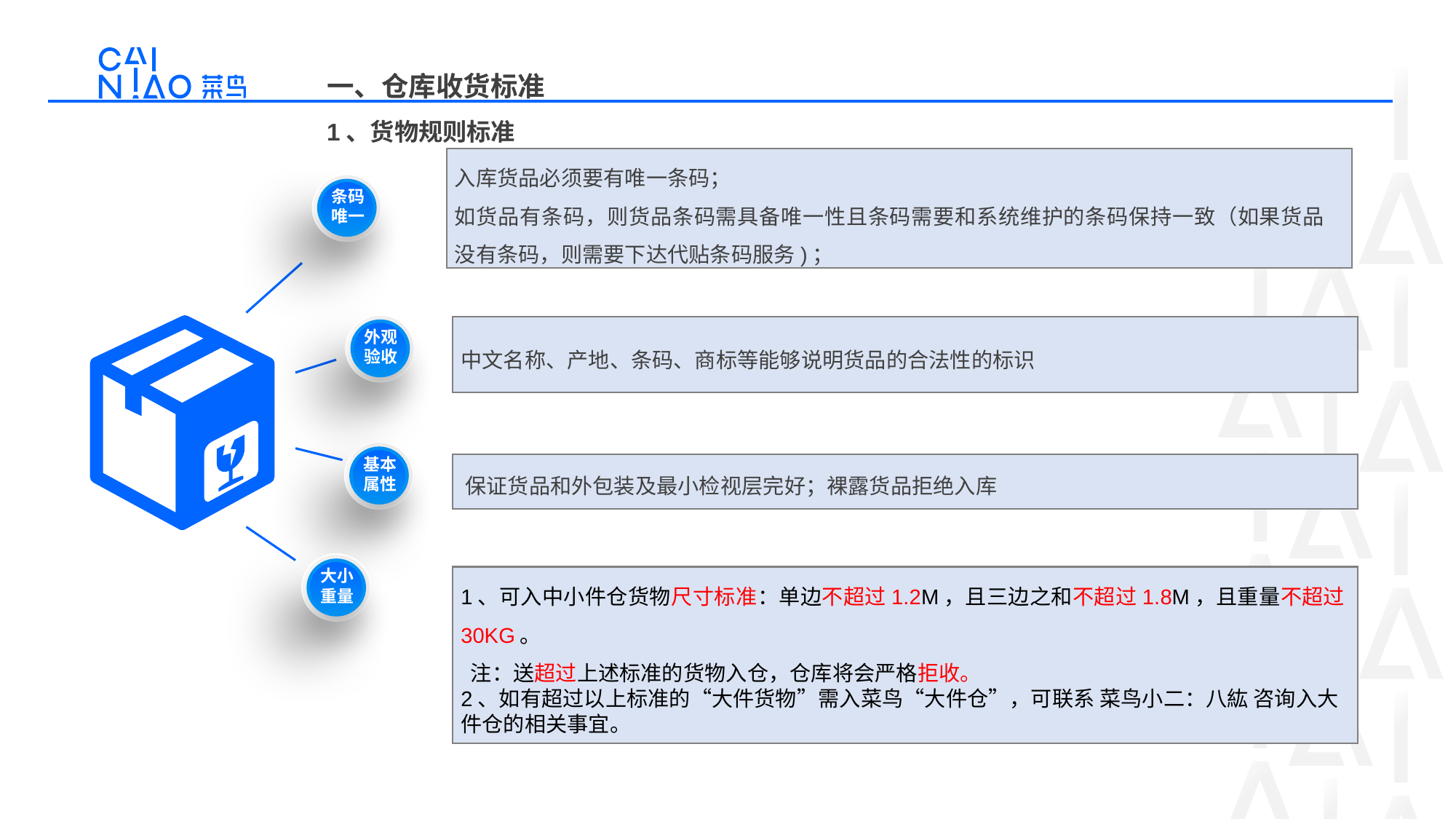

一、仓库收货标准
1、货物规则标准

入库货品必须要有唯一条码；
如货品有条码，则货品条码需具备唯一性且条码需要和系统维护的条码保持一致（如果货品没有条码，则需要下达代贴条码服务)；

条码唯一

外观验收

中文名称、产地、条码、商标等能够说明货品的合法性的标识

基本属性

保证货品和外包装及最小检视层完好；裸露货品拒绝入库

大小
重量

1、可入中小件仓货物尺寸标准：单边不超过1.2M，且三边之和不超过1.8M，且重量不超过30KG。
 注：送超过上述标准的货物入仓，仓库将会严格拒收。
2、如有超过以上标准的“大件货物”需入菜鸟“大件仓”，可联系 菜鸟小二：八紘 咨询入大件仓的相关事宜。